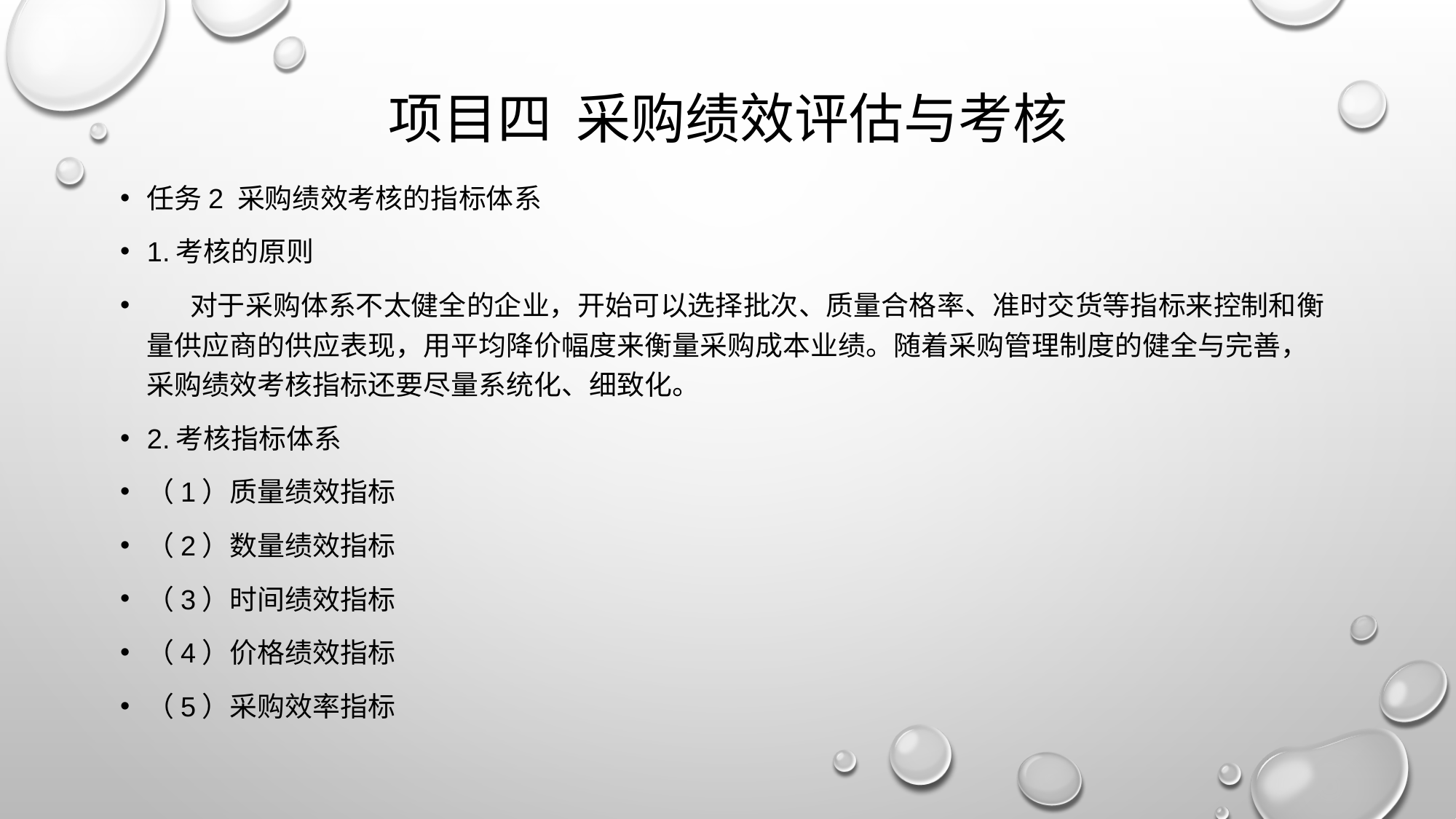

# 项目四  采购绩效评估与考核
任务2 采购绩效考核的指标体系
1.考核的原则
      对于采购体系不太健全的企业，开始可以选择批次、质量合格率、准时交货等指标来控制和衡量供应商的供应表现，用平均降价幅度来衡量采购成本业绩。随着采购管理制度的健全与完善，采购绩效考核指标还要尽量系统化、细致化。
2.考核指标体系
（1）质量绩效指标
（2）数量绩效指标
（3）时间绩效指标
（4）价格绩效指标
（5）采购效率指标